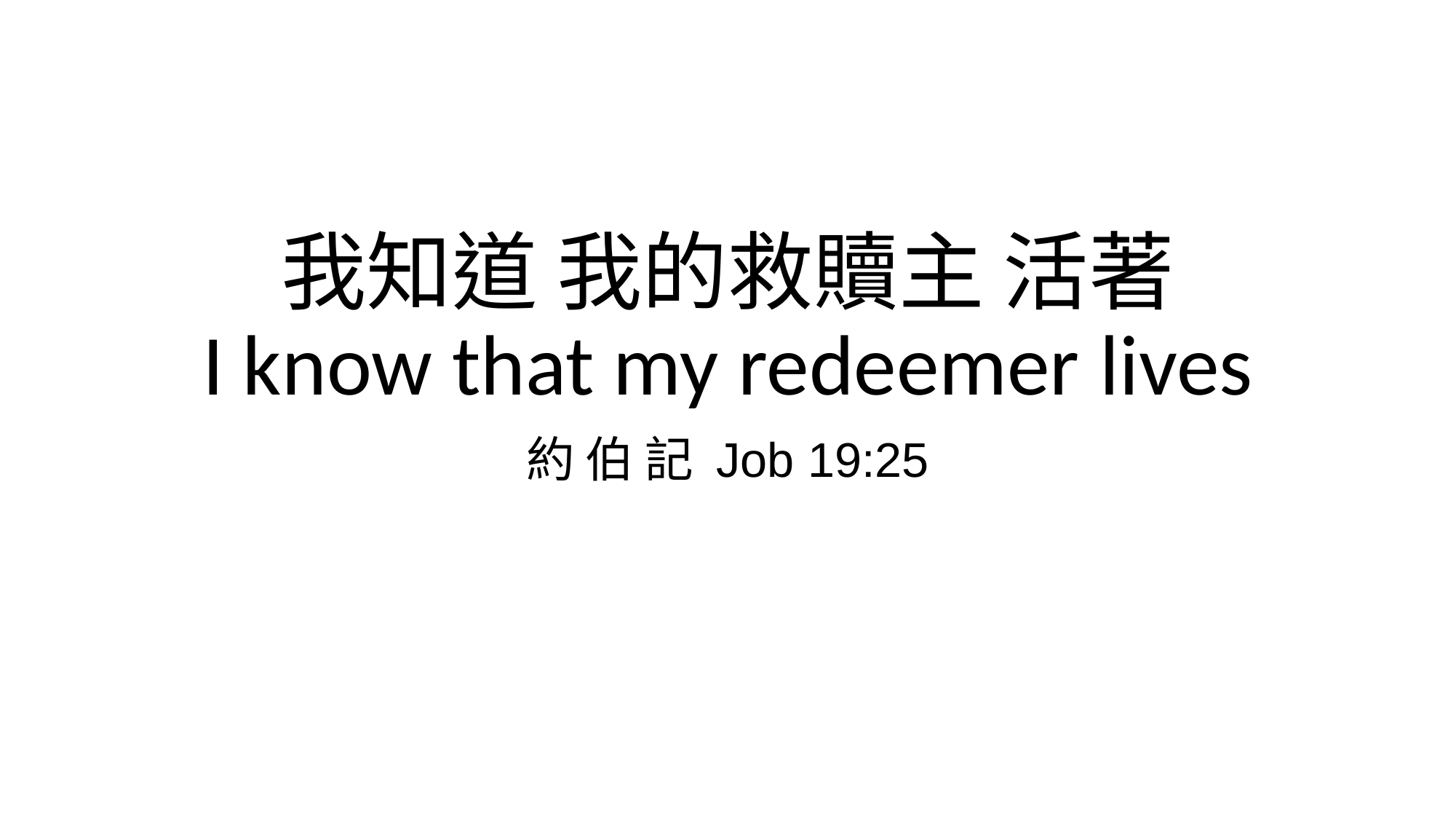

# 我知道 我的救贖主 活著 I know that my redeemer lives
約 伯 記 Job 19:25